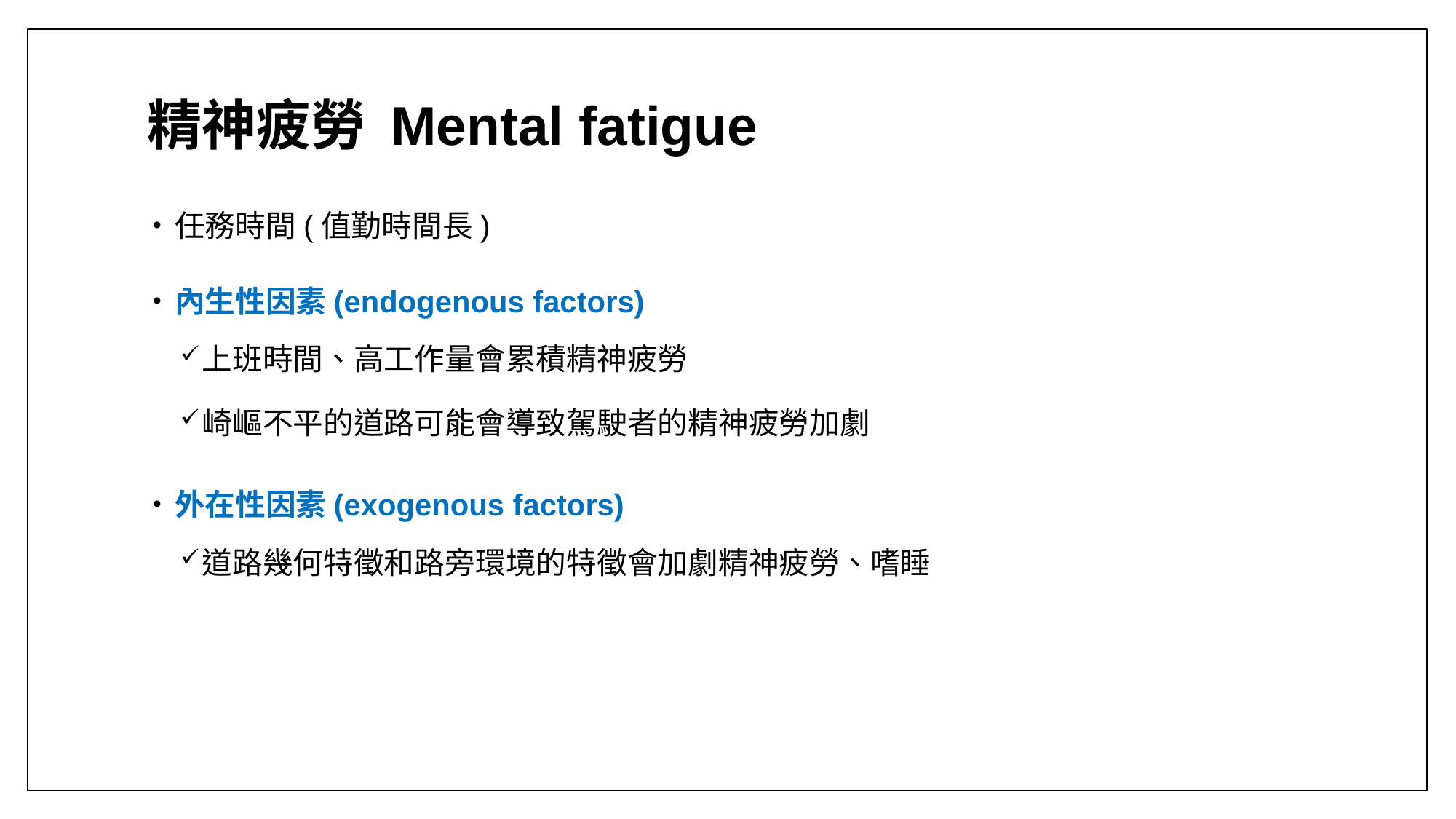

# 精神疲勞 Mental fatigue
任務時間(值勤時間長)
內生性因素(endogenous factors)
上班時間、高工作量會累積精神疲勞
崎嶇不平的道路可能會導致駕駛者的精神疲勞加劇
外在性因素(exogenous factors)
道路幾何特徵和路旁環境的特徵會加劇精神疲勞、嗜睡